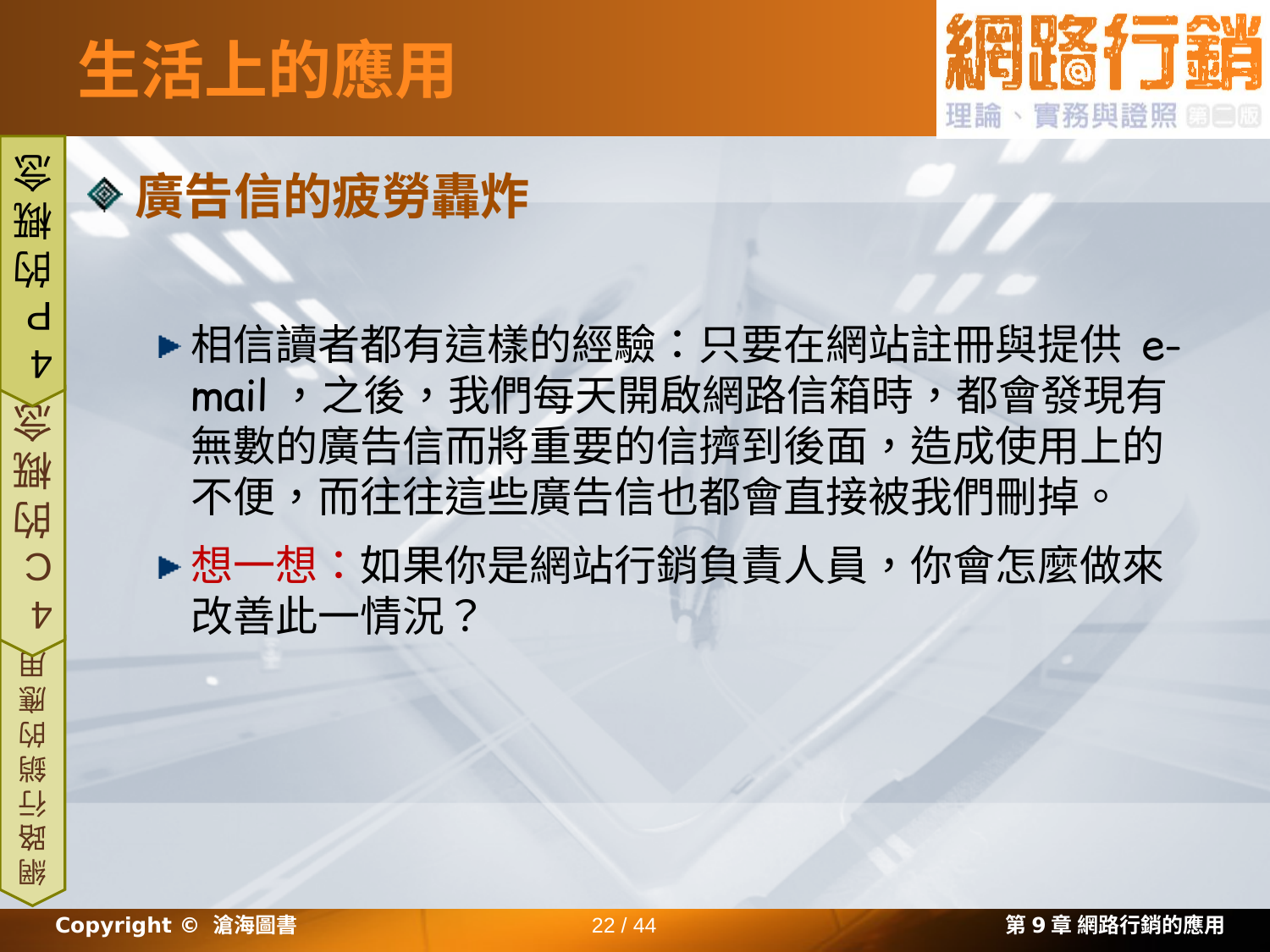

# 生活上的應用
廣告信的疲勞轟炸

相信讀者都有這樣的經驗：只要在網站註冊與提供 e-mail，之後，我們每天開啟網路信箱時，都會發現有無數的廣告信而將重要的信擠到後面，造成使用上的不便，而往往這些廣告信也都會直接被我們刪掉。
想一想：如果你是網站行銷負責人員，你會怎麼做來改善此一情況？
4P 的概念
4C 的概念
網路行銷的應用
Copyright © 滄海圖書
22 / 44
第9章 網路行銷的應用